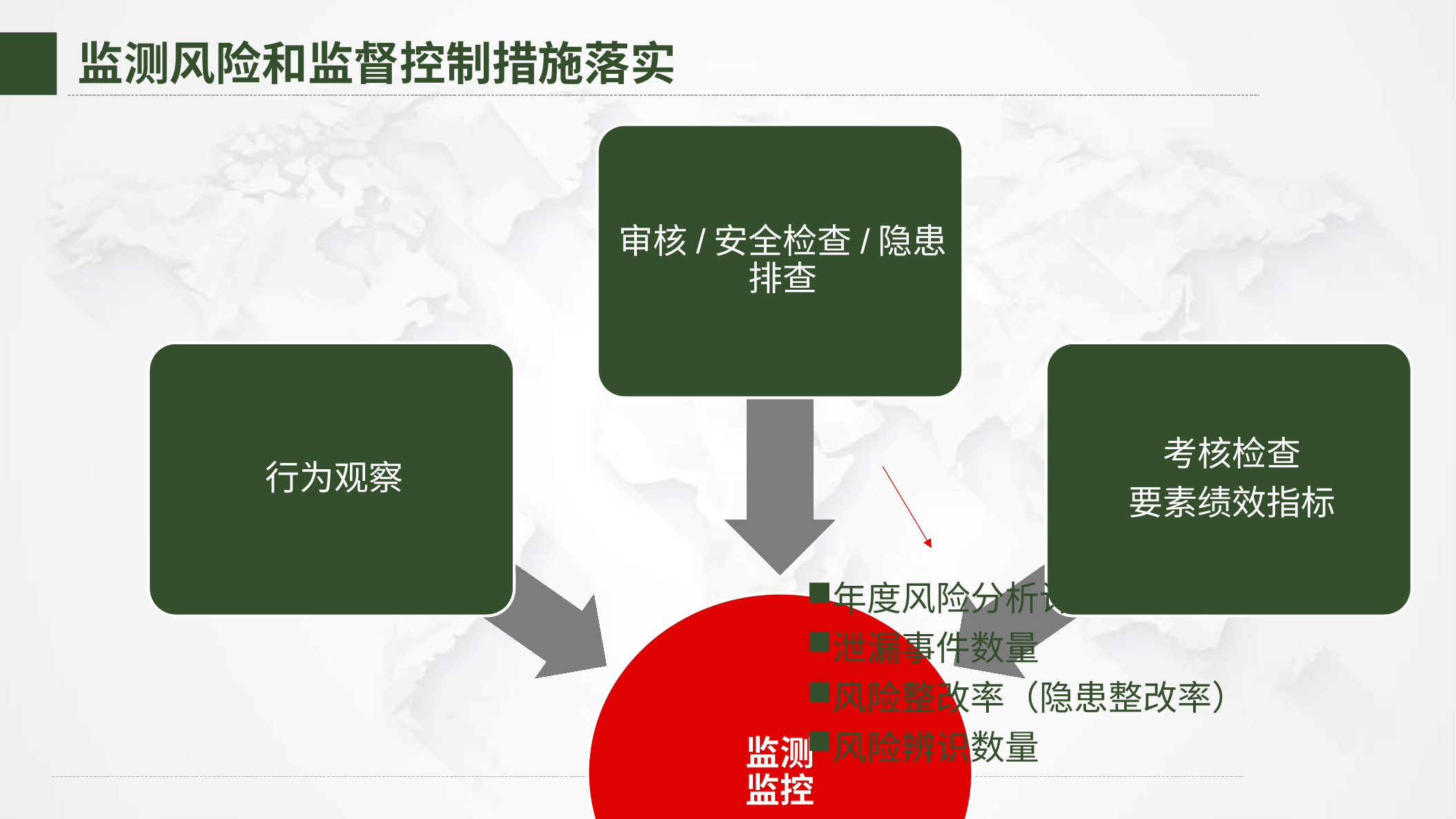

监测风险和监督控制措施落实
监测
监控
行为观察
审核/安全检查/隐患排查
考核检查
要素绩效指标
年度风险分析计划完成率
泄漏事件数量
风险整改率（隐患整改率）
风险辨识数量